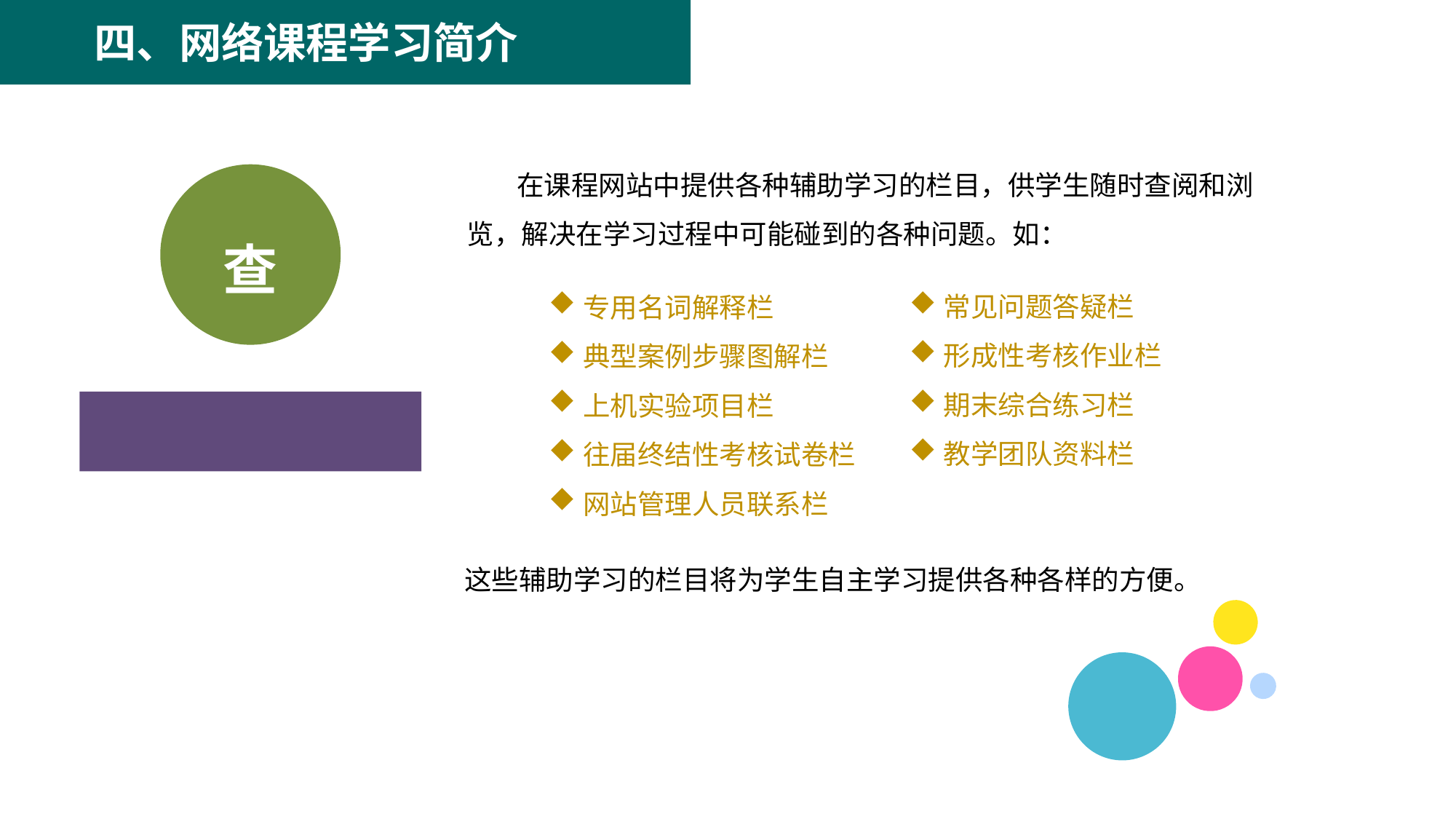

四、网络课程学习简介
       在课程网站中提供各种辅助学习的栏目，供学生随时查阅和浏览，解决在学习过程中可能碰到的各种问题。如：

查
常见问题答疑栏
形成性考核作业栏
期末综合练习栏
教学团队资料栏
专用名词解释栏
典型案例步骤图解栏
上机实验项目栏
往届终结性考核试卷栏
网站管理人员联系栏
讲

       这些辅助学习的栏目将为学生自主学习提供各种各样的方便。